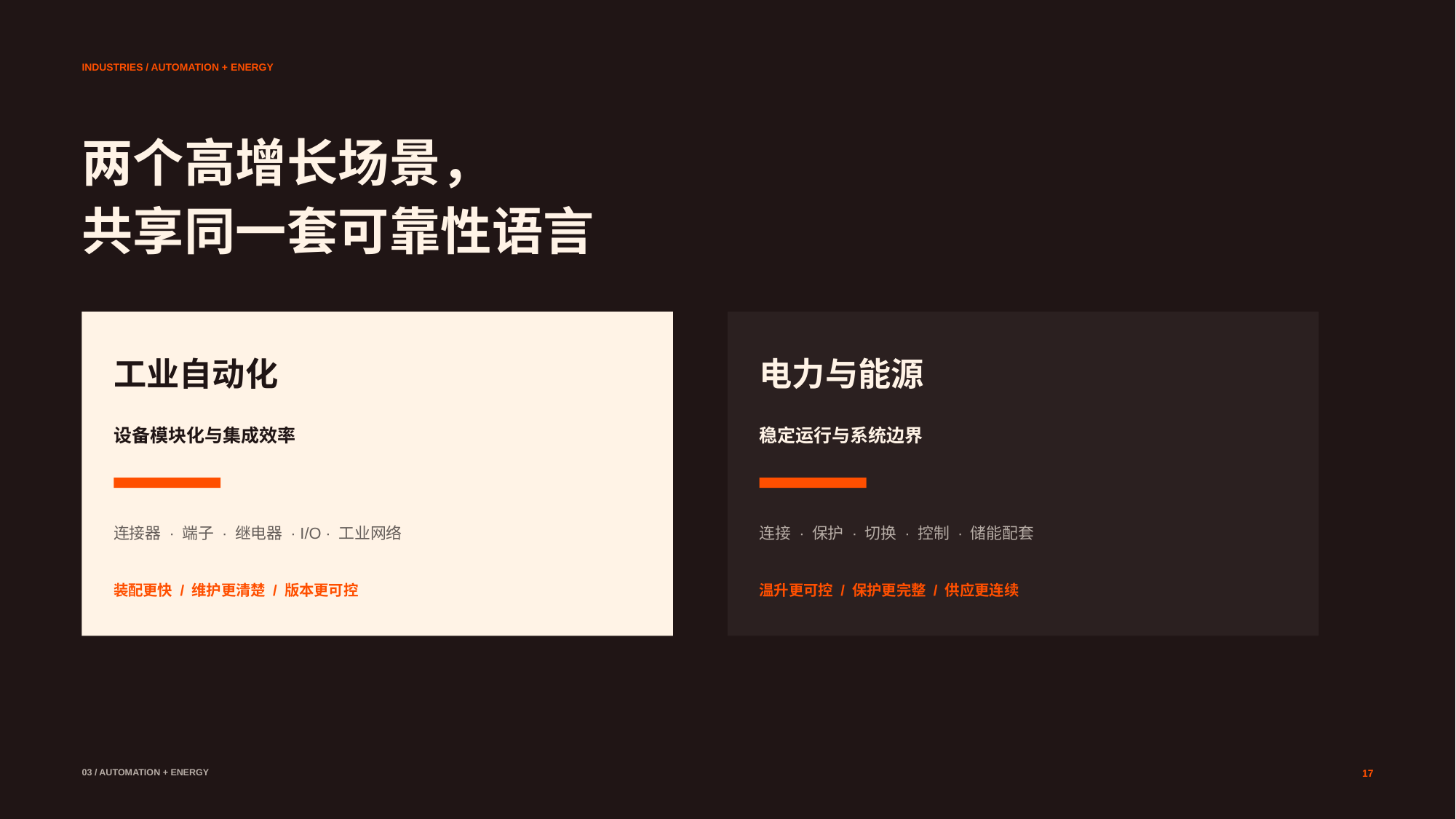

INDUSTRIES / AUTOMATION + ENERGY
两个高增长场景，
共享同一套可靠性语言

工业自动化
电力与能源
设备模块化与集成效率
稳定运行与系统边界

连接器 · 端子 · 继电器 · I/O · 工业网络
连接 · 保护 · 切换 · 控制 · 储能配套
装配更快 / 维护更清楚 / 版本更可控
温升更可控 / 保护更完整 / 供应更连续
03 / AUTOMATION + ENERGY
17